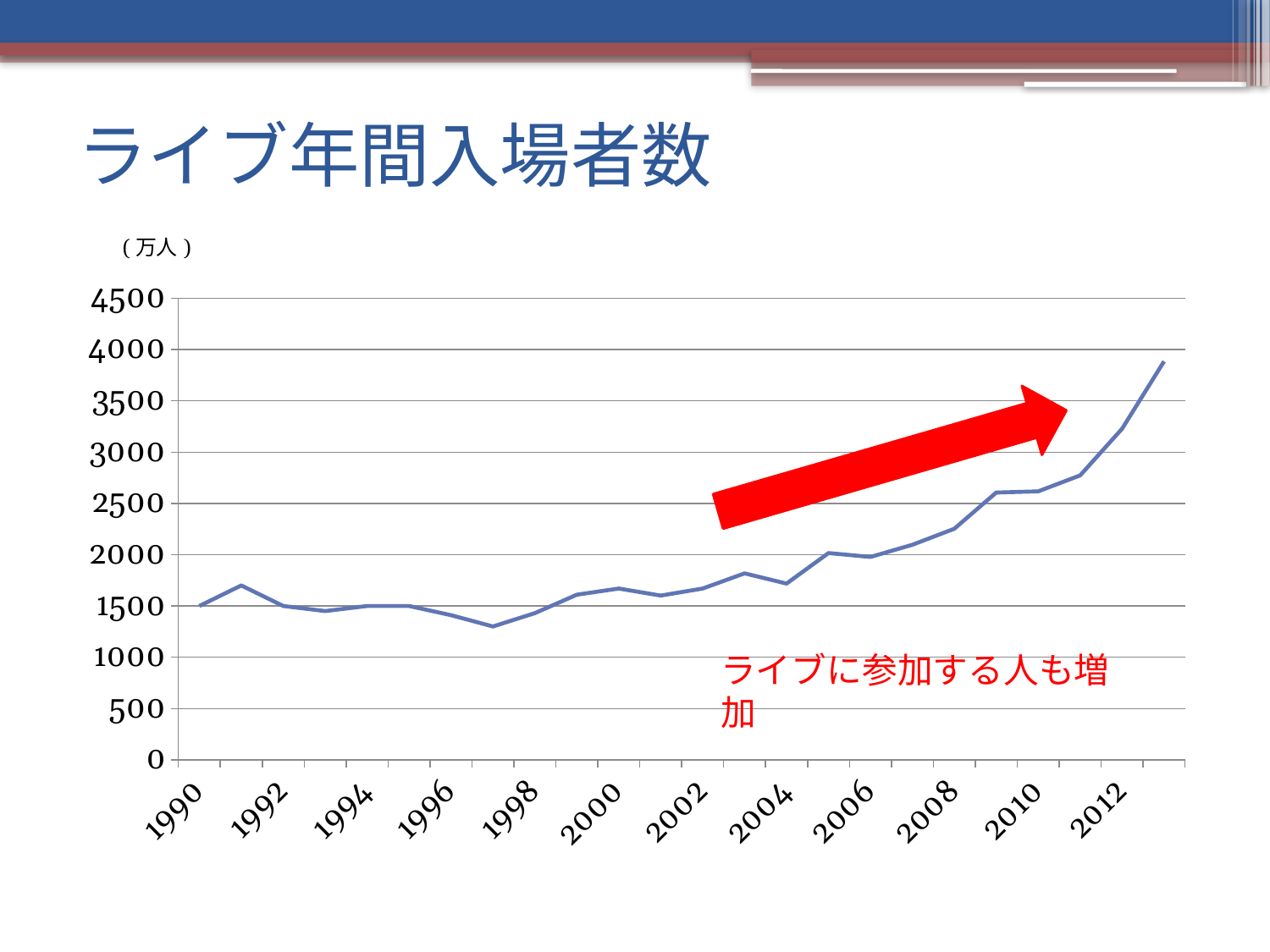

# ライブ年間入場者数
(万人)

### Chart

| Category | 入場者数 |
|---|---|
| 1990 | 1500.0 |
| 1991 | 1700.0 |
| 1992 | 1500.0 |
| 1993 | 1450.0 |
| 1994 | 1500.0 |
| 1995 | 1500.0 |
| 1996 | 1410.0 |
| 1997 | 1300.0 |
| 1998 | 1430.0 |
| 1999 | 1610.0 |
| 2000 | 1670.0 |
| 2001 | 1601.0 |
| 2002 | 1670.0 |
| 2003 | 1818.0 |
| 2004 | 1718.0 |
| 2005 | 2016.0 |
| 2006 | 1978.0 |
| 2007 | 2097.0 |
| 2008 | 2253.0 |
| 2009 | 2606.0 |
| 2010 | 2618.0 |
| 2011 | 2773.0 |
| 2012 | 3228.0 |
| 2013 | 3885.0 |
ライブに参加する人も増加